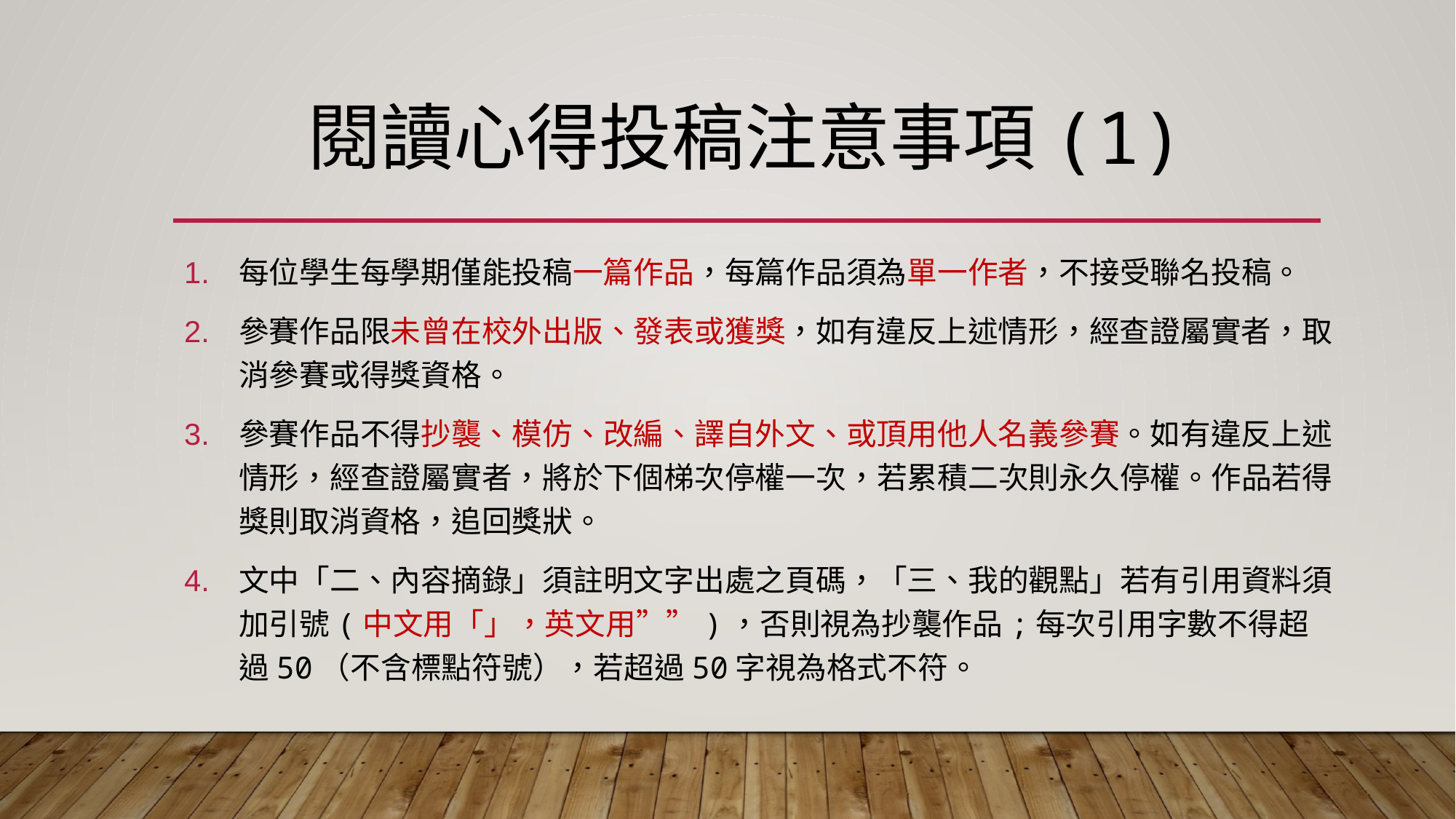

# 閱讀心得投稿注意事項(1)
每位學生每學期僅能投稿一篇作品，每篇作品須為單一作者，不接受聯名投稿。
參賽作品限未曾在校外出版、發表或獲獎，如有違反上述情形，經查證屬實者，取消參賽或得獎資格。
參賽作品不得抄襲、模仿、改編、譯自外文、或頂用他人名義參賽。如有違反上述情形，經查證屬實者，將於下個梯次停權一次，若累積二次則永久停權。作品若得獎則取消資格，追回獎狀。
文中「二、內容摘錄」須註明文字出處之頁碼，「三、我的觀點」若有引用資料須加引號(中文用「」，英文用””)，否則視為抄襲作品;每次引用字數不得超過50（不含標點符號），若超過50字視為格式不符。